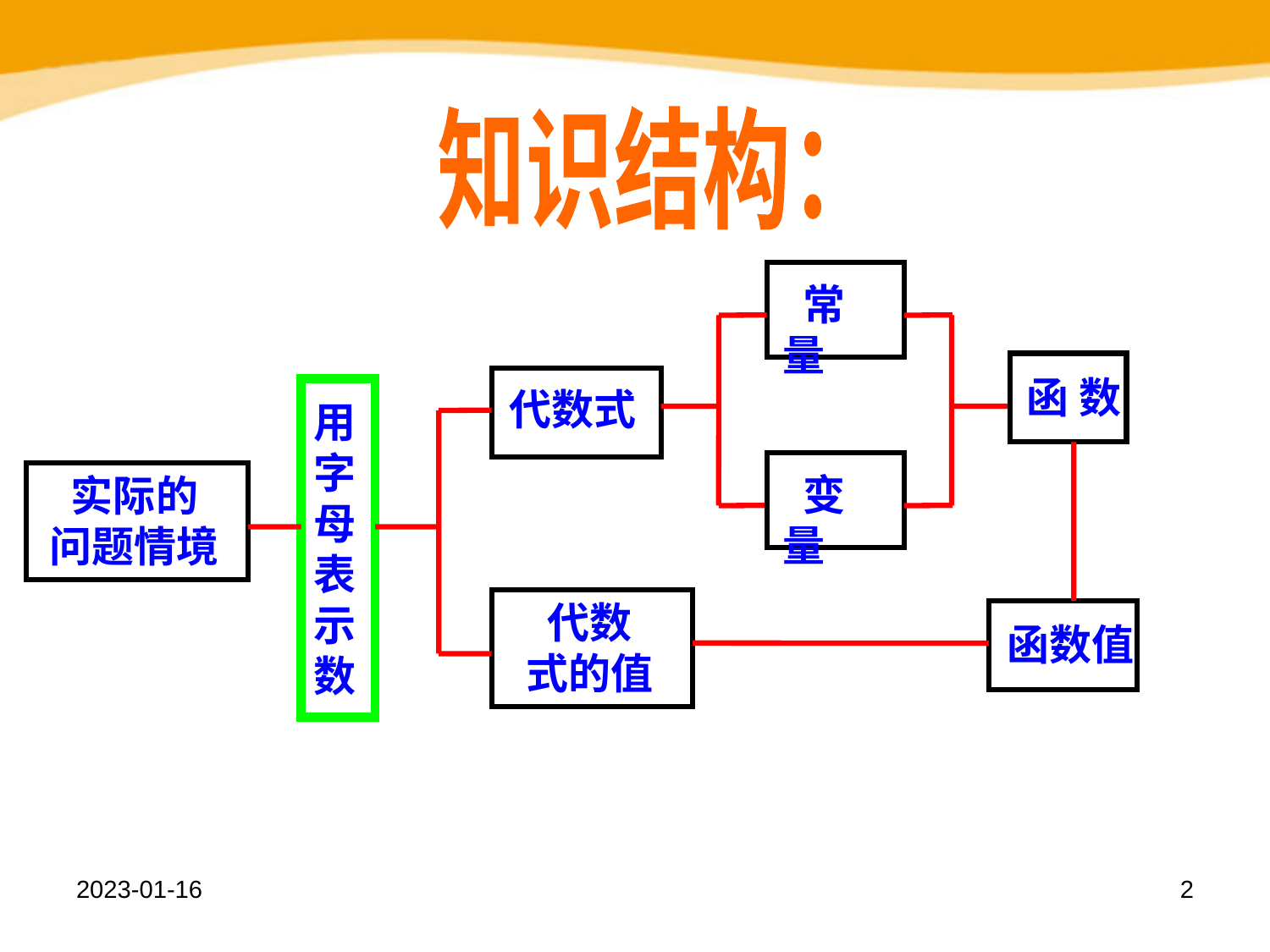

知识结构：

 常量

函 数

代数式

用
字
母
表
示
数

 变量

实际的
问题情境

代数
式的值

函数值

2023-01-16
2